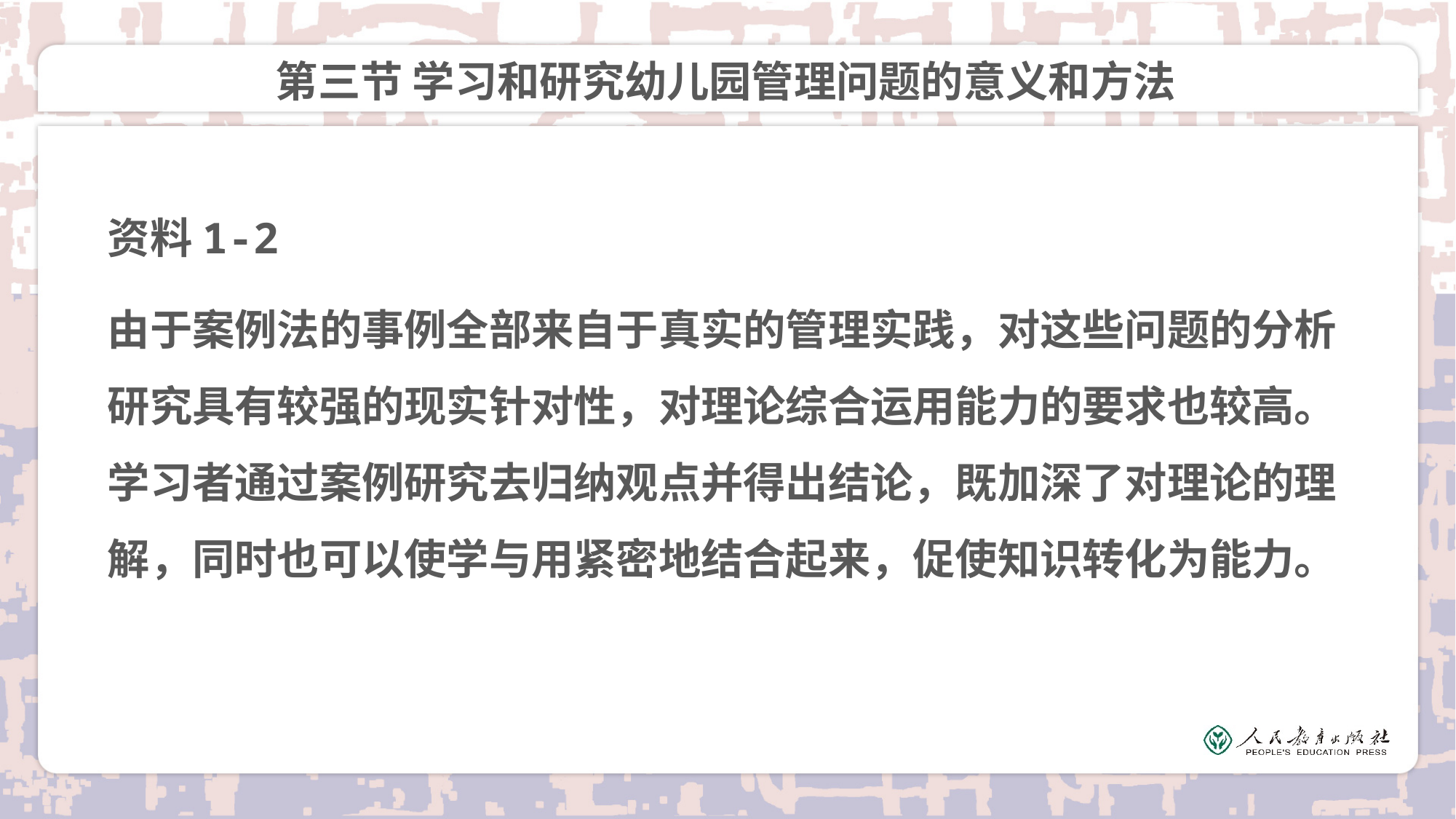

# 第三节 学习和研究幼儿园管理问题的意义和方法
资料1-2
由于案例法的事例全部来自于真实的管理实践，对这些问题的分析研究具有较强的现实针对性，对理论综合运用能力的要求也较高。学习者通过案例研究去归纳观点并得出结论，既加深了对理论的理解，同时也可以使学与用紧密地结合起来，促使知识转化为能力。